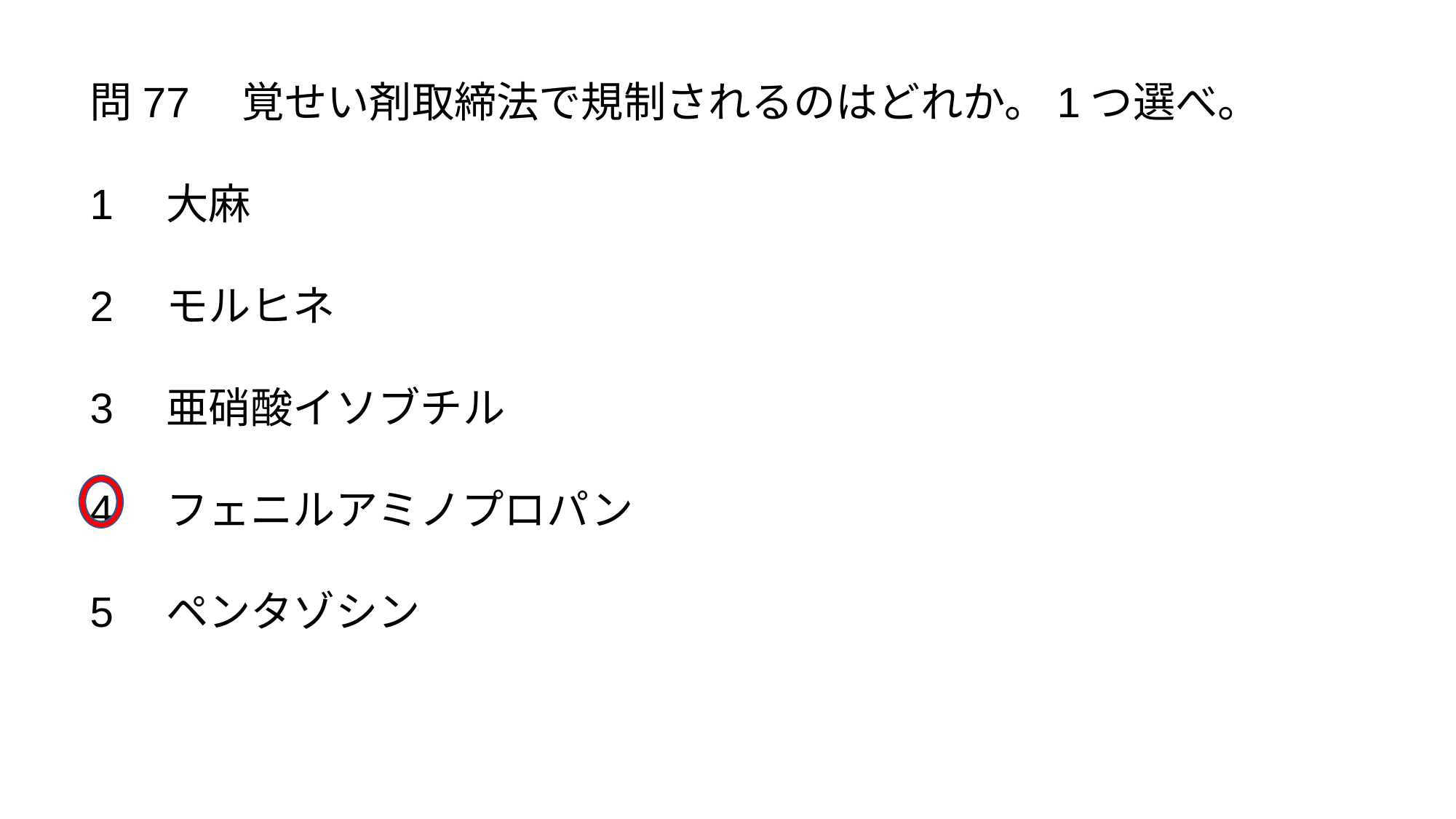

問77　覚せい剤取締法で規制されるのはどれか。1つ選べ。

1　大麻

2　モルヒネ

3　亜硝酸イソブチル

4　フェニルアミノプロパン

5　ペンタゾシン